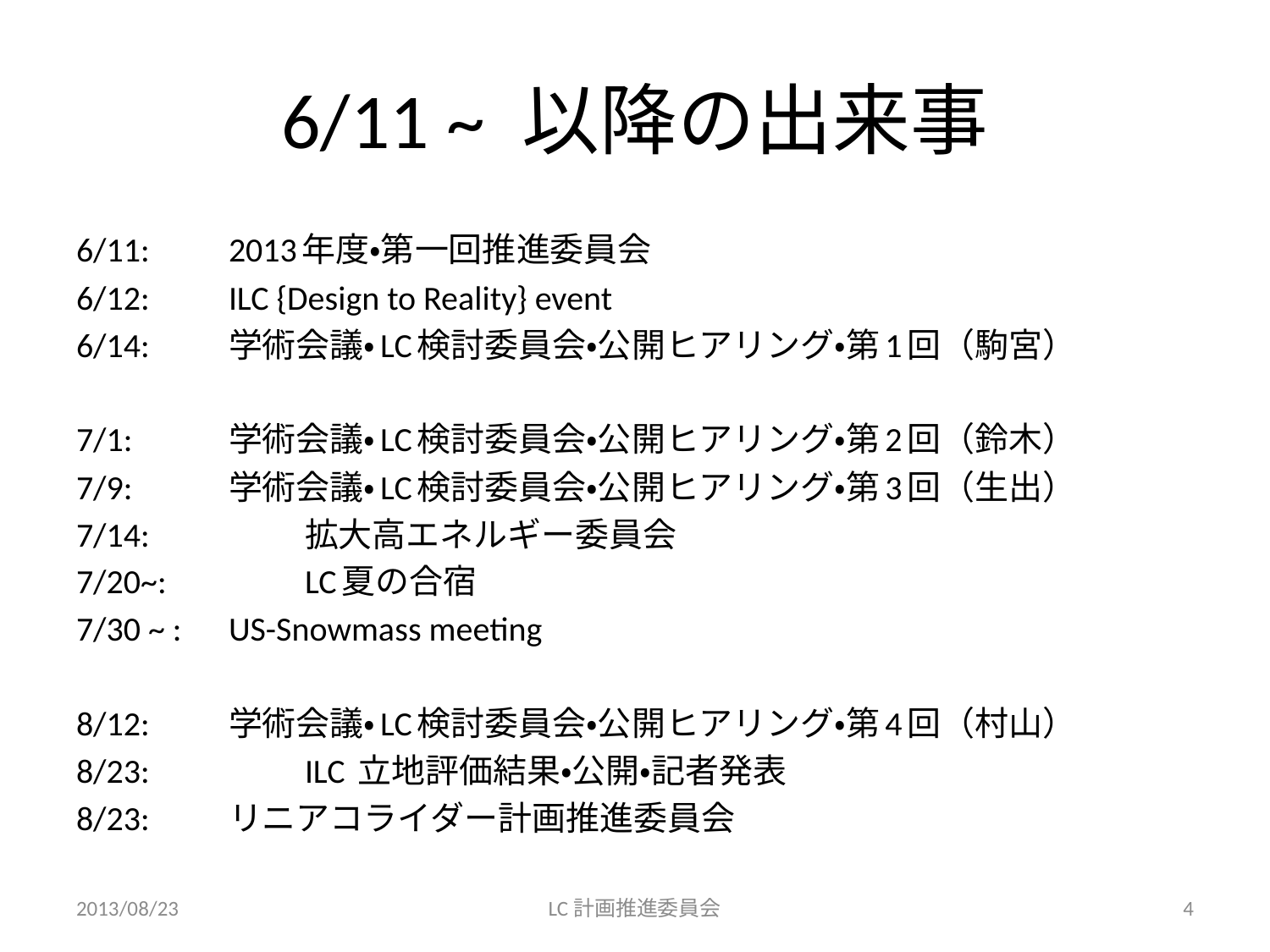

# 6/11 ~ 以降の出来事
6/11:		2013年度・第一回推進委員会
6/12:		ILC {Design to Reality} event
6/14:		学術会議・LC検討委員会・公開ヒアリング・第1回（駒宮）

7/1: 		学術会議・LC検討委員会・公開ヒアリング・第2回（鈴木）
7/9:		学術会議・LC検討委員会・公開ヒアリング・第3回（生出）
7/14: 		拡大高エネルギー委員会
7/20~:		LC夏の合宿
7/30 ~ : 	US-Snowmass meeting

8/12:		学術会議・LC検討委員会・公開ヒアリング・第4回（村山）
8/23: 		ILC 立地評価結果・公開・記者発表
8/23:		リニアコライダー計画推進委員会

2013/08/23
LC計画推進委員会
4